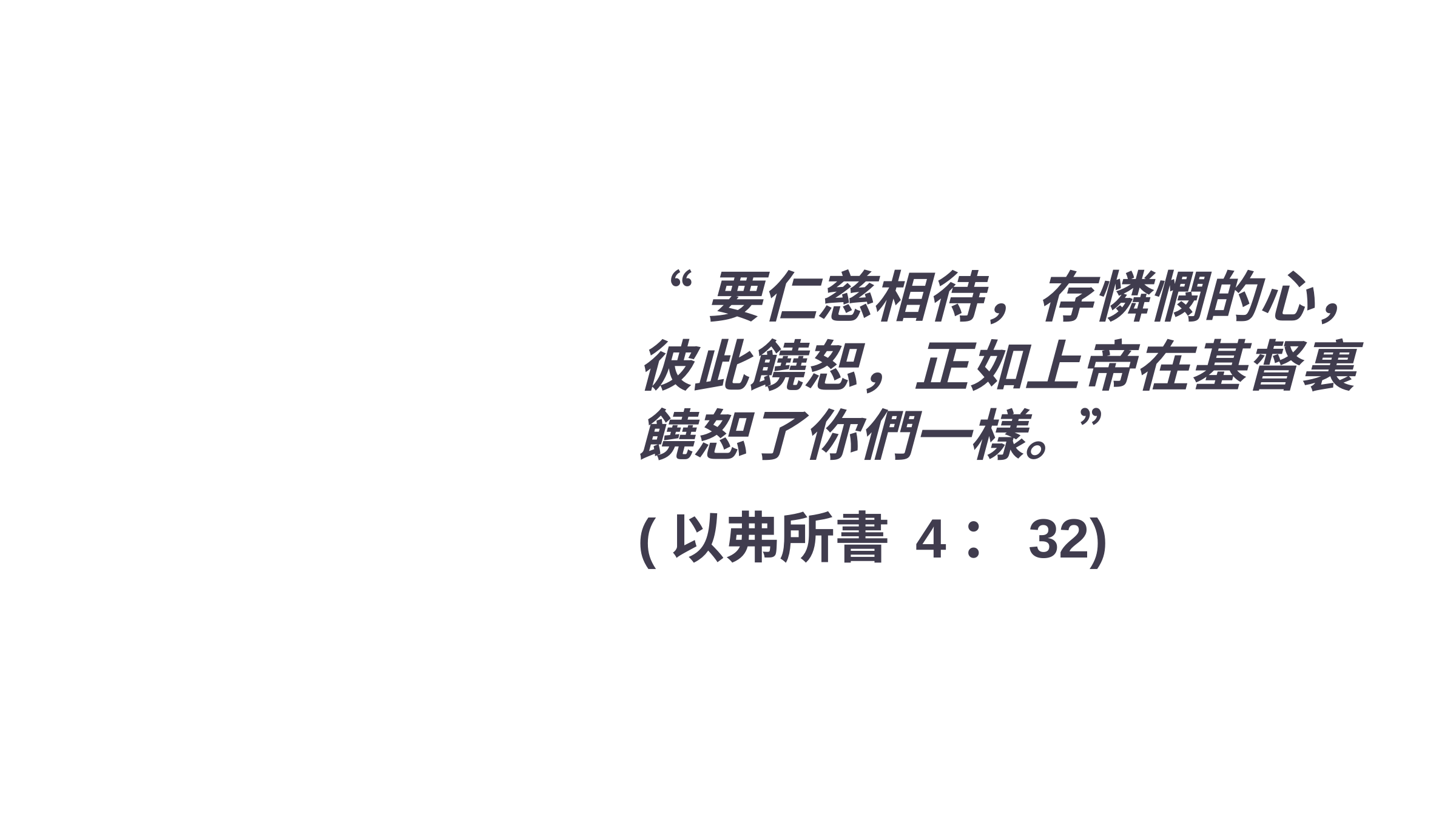

“要仁慈相待，存憐憫的心，彼此饒恕，正如上帝在基督裏饒恕了你們一樣。”
(以弗所書 4：32)